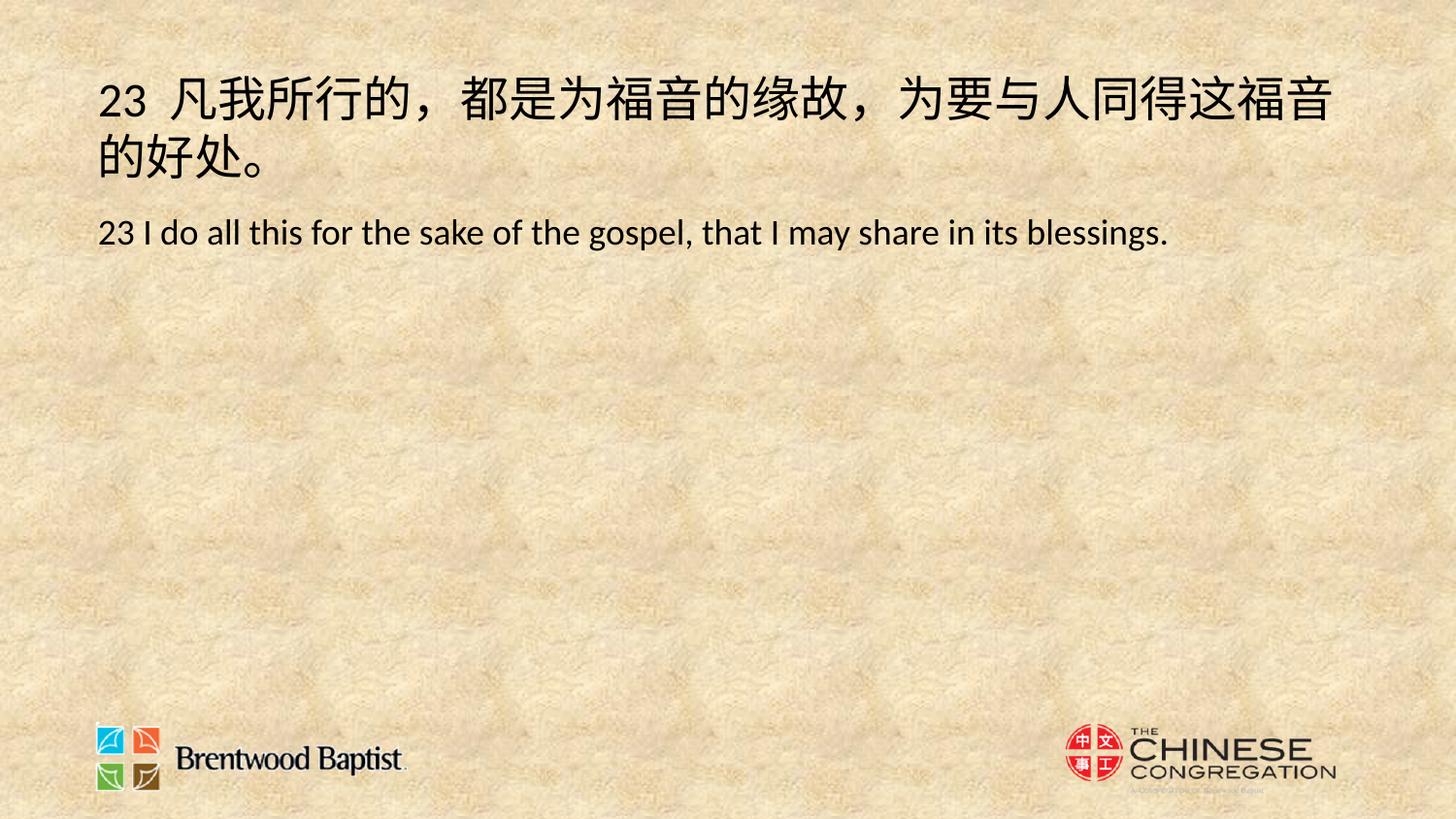

23 凡我所行的，都是为福音的缘故，为要与人同得这福音的好处。

23 I do all this for the sake of the gospel, that I may share in its blessings.